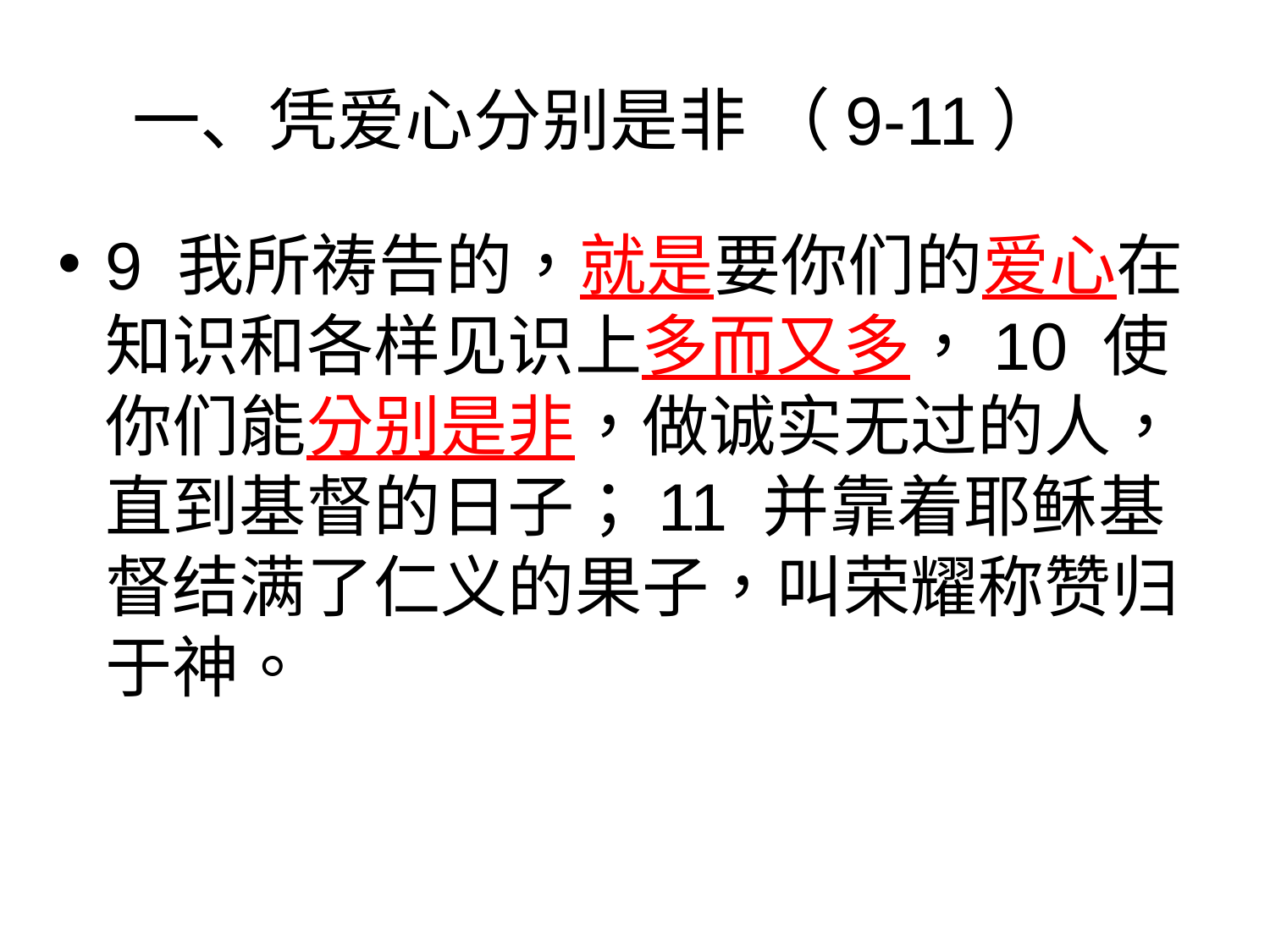

# 一、凭爱心分别是非 （9-11）
9 我所祷告的，就是要你们的爱心在知识和各样见识上多而又多，10 使你们能分别是非，做诚实无过的人，直到基督的日子；11 并靠着耶稣基督结满了仁义的果子，叫荣耀称赞归于神。